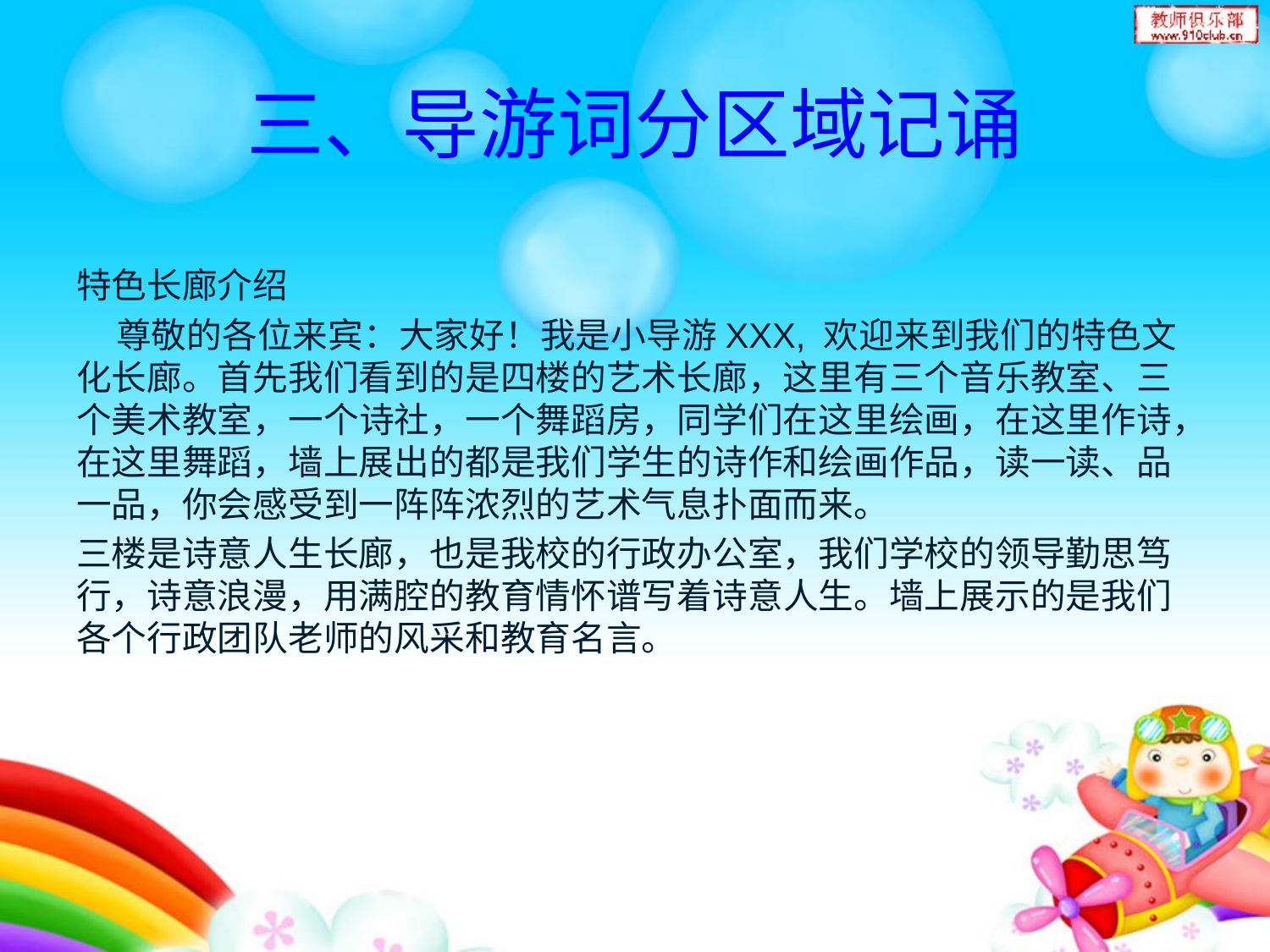

# 三、导游词分区域记诵
特色长廊介绍
    尊敬的各位来宾：大家好！我是小导游XXX, 欢迎来到我们的特色文化长廊。首先我们看到的是四楼的艺术长廊，这里有三个音乐教室、三个美术教室，一个诗社，一个舞蹈房，同学们在这里绘画，在这里作诗，在这里舞蹈，墙上展出的都是我们学生的诗作和绘画作品，读一读、品一品，你会感受到一阵阵浓烈的艺术气息扑面而来。
三楼是诗意人生长廊，也是我校的行政办公室，我们学校的领导勤思笃行，诗意浪漫，用满腔的教育情怀谱写着诗意人生。墙上展示的是我们各个行政团队老师的风采和教育名言。